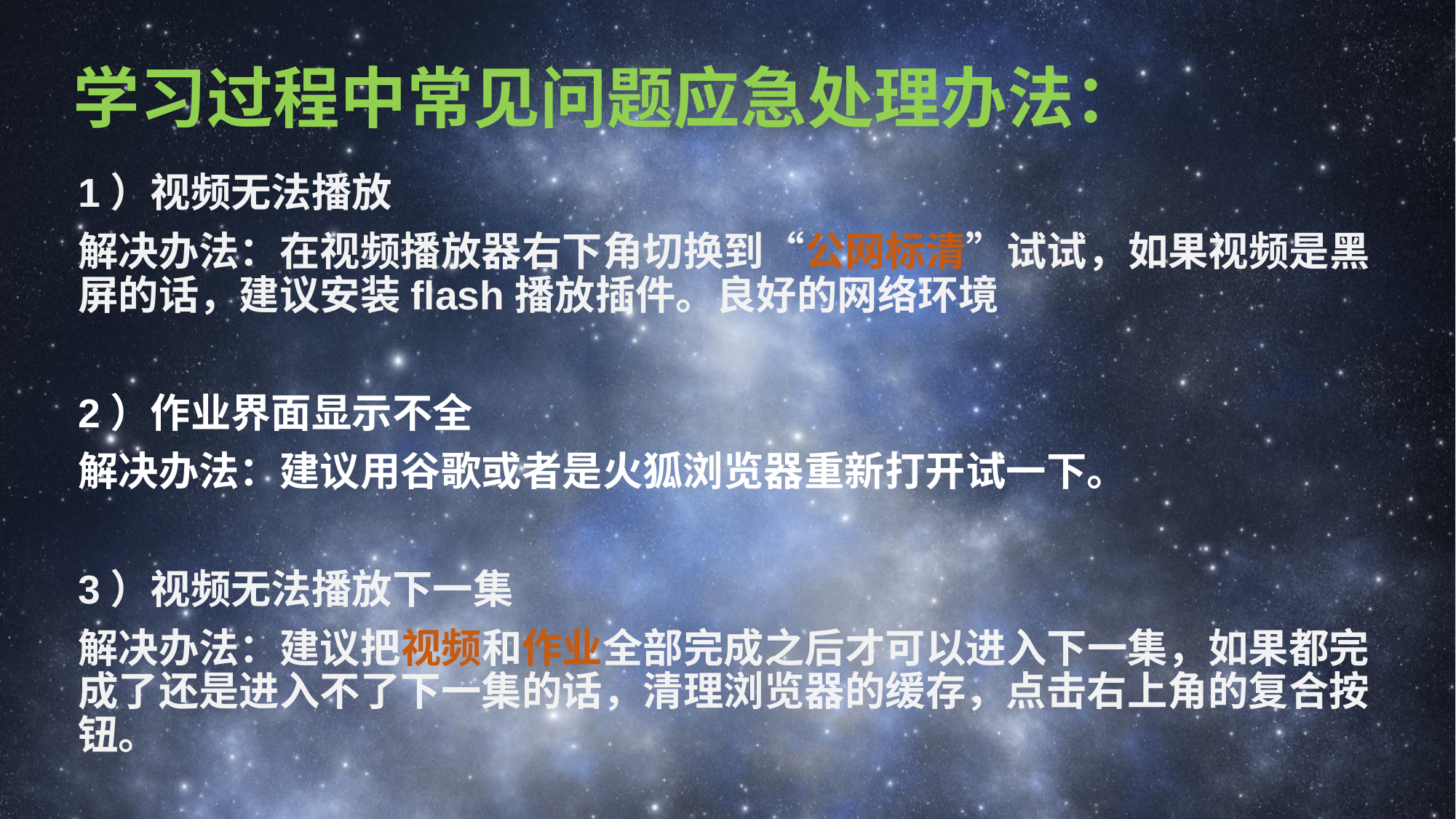

学习过程中常见问题应急处理办法：
1）视频无法播放
解决办法：在视频播放器右下角切换到“公网标清”试试，如果视频是黑屏的话，建议安装flash播放插件。良好的网络环境

2）作业界面显示不全
解决办法：建议用谷歌或者是火狐浏览器重新打开试一下。

3）视频无法播放下一集
解决办法：建议把视频和作业全部完成之后才可以进入下一集，如果都完成了还是进入不了下一集的话，清理浏览器的缓存，点击右上角的复合按钮。